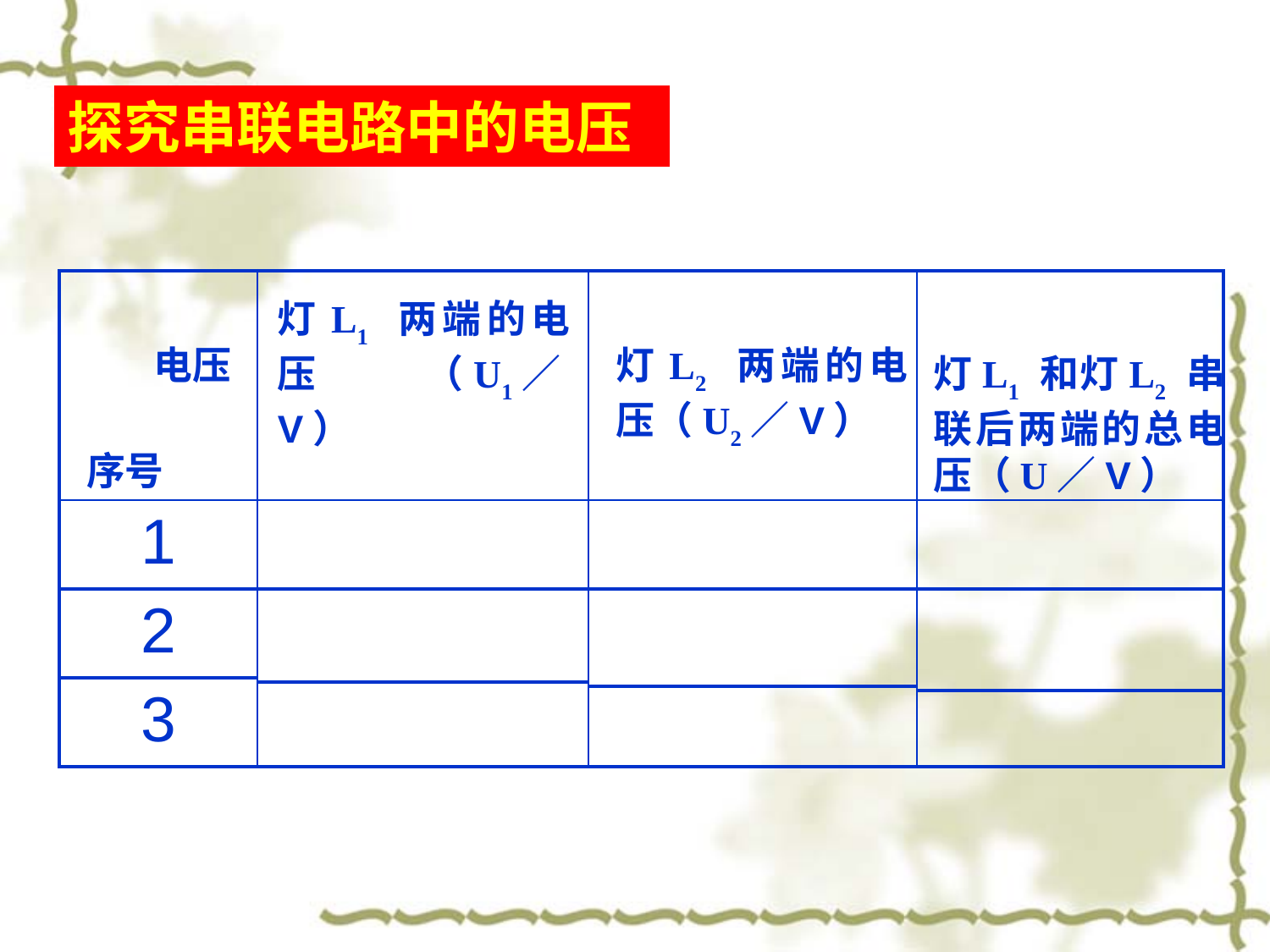

探究串联电路中的电压
|  |  |  |  |
| --- | --- | --- | --- |
| 1 |  |  |  |
| 2 |  |  |  |
| 3 |  |  |  |
|  |  |  |  |
|  |  |  |  |
|  |  |  |  |
电压
灯L1 两端的电压            （U1／V）
灯L2 两端的电压（U2／V）
灯L1 和灯L2 串联后两端的总电压（U／V）
序号